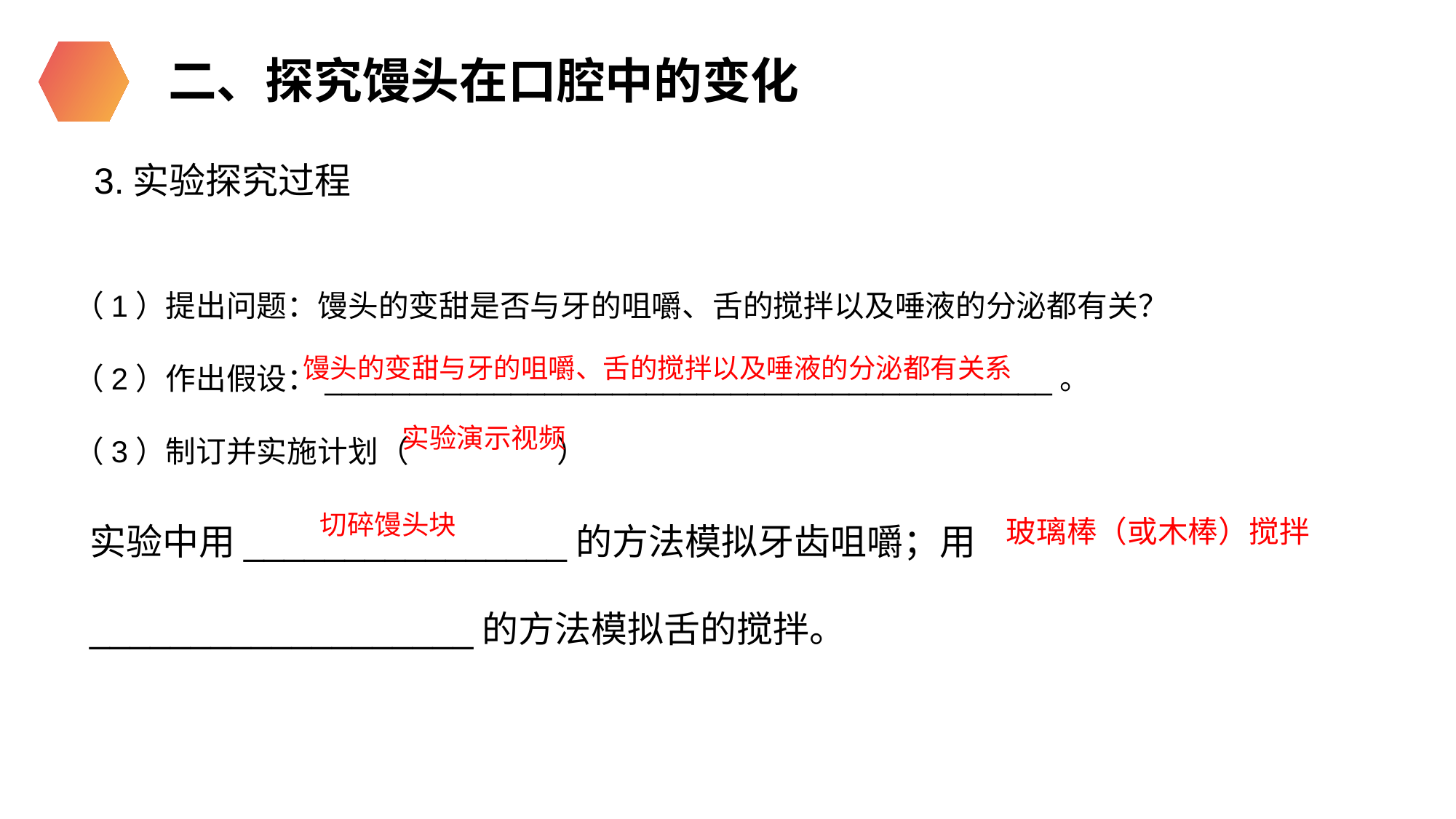

二、探究馒头在口腔中的变化
  3.实验探究过程
（1）提出问题：馒头的变甜是否与牙的咀嚼、舌的搅拌以及唾液的分泌都有关？
（2）作出假设：___________________________________________。
（3）制订并实施计划（                      ）
馒头的变甜与牙的咀嚼、舌的搅拌以及唾液的分泌都有关系
实验演示视频
实验中用________________的方法模拟牙齿咀嚼；用___________________的方法模拟舌的搅拌。
切碎馒头块
玻璃棒（或木棒）搅拌